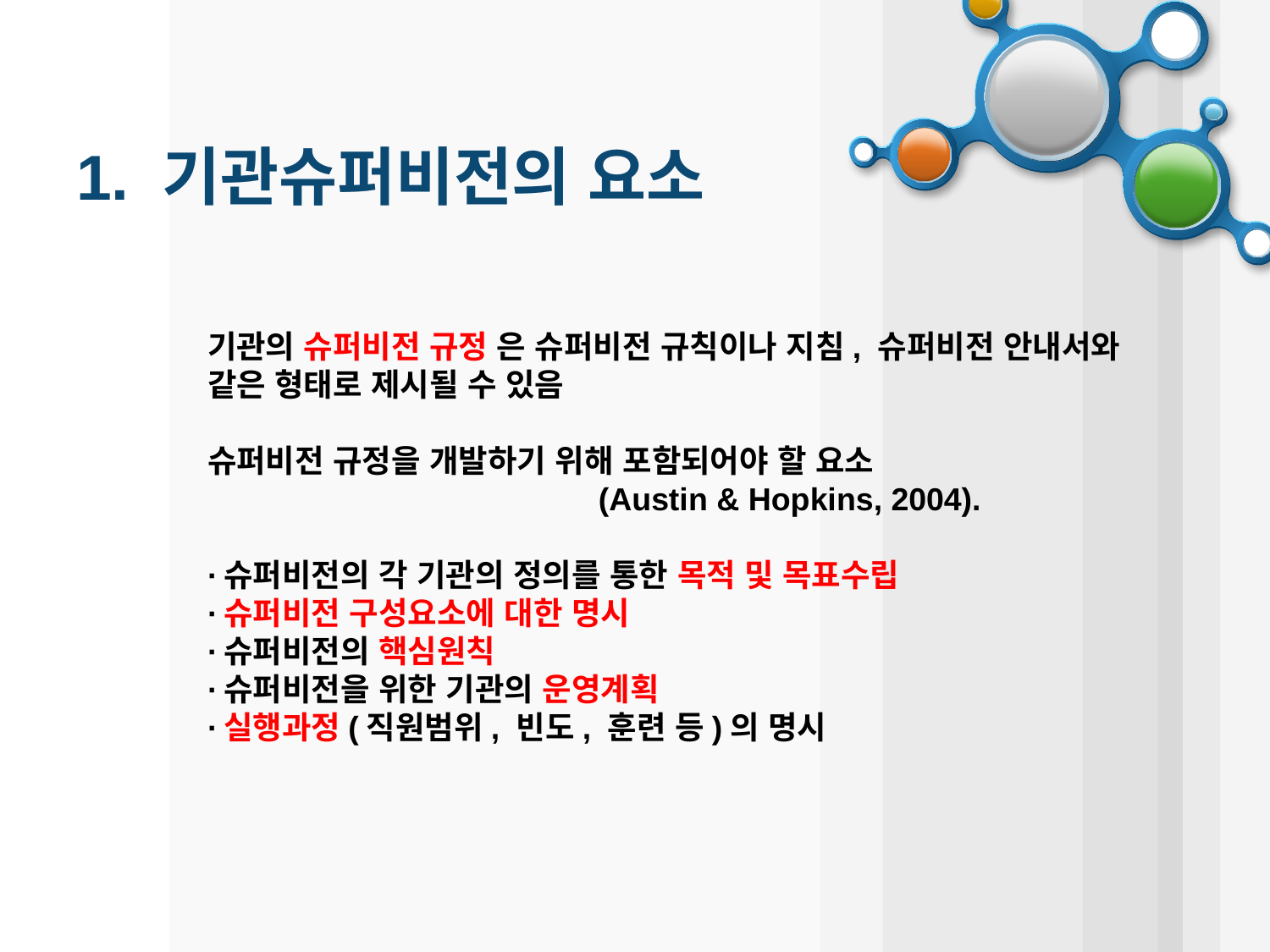

1. 기관슈퍼비전의 요소
기관의 슈퍼비전 규정 은 슈퍼비전 규칙이나 지침, 슈퍼비전 안내서와 같은 형태로 제시될 수 있음

슈퍼비전 규정을 개발하기 위해 포함되어야 할 요소
                                            (Austin & Hopkins, 2004).

∙슈퍼비전의 각 기관의 정의를 통한 목적 및 목표수립
∙슈퍼비전 구성요소에 대한 명시
∙슈퍼비전의 핵심원칙
∙슈퍼비전을 위한 기관의 운영계획
∙실행과정(직원범위, 빈도, 훈련 등)의 명시